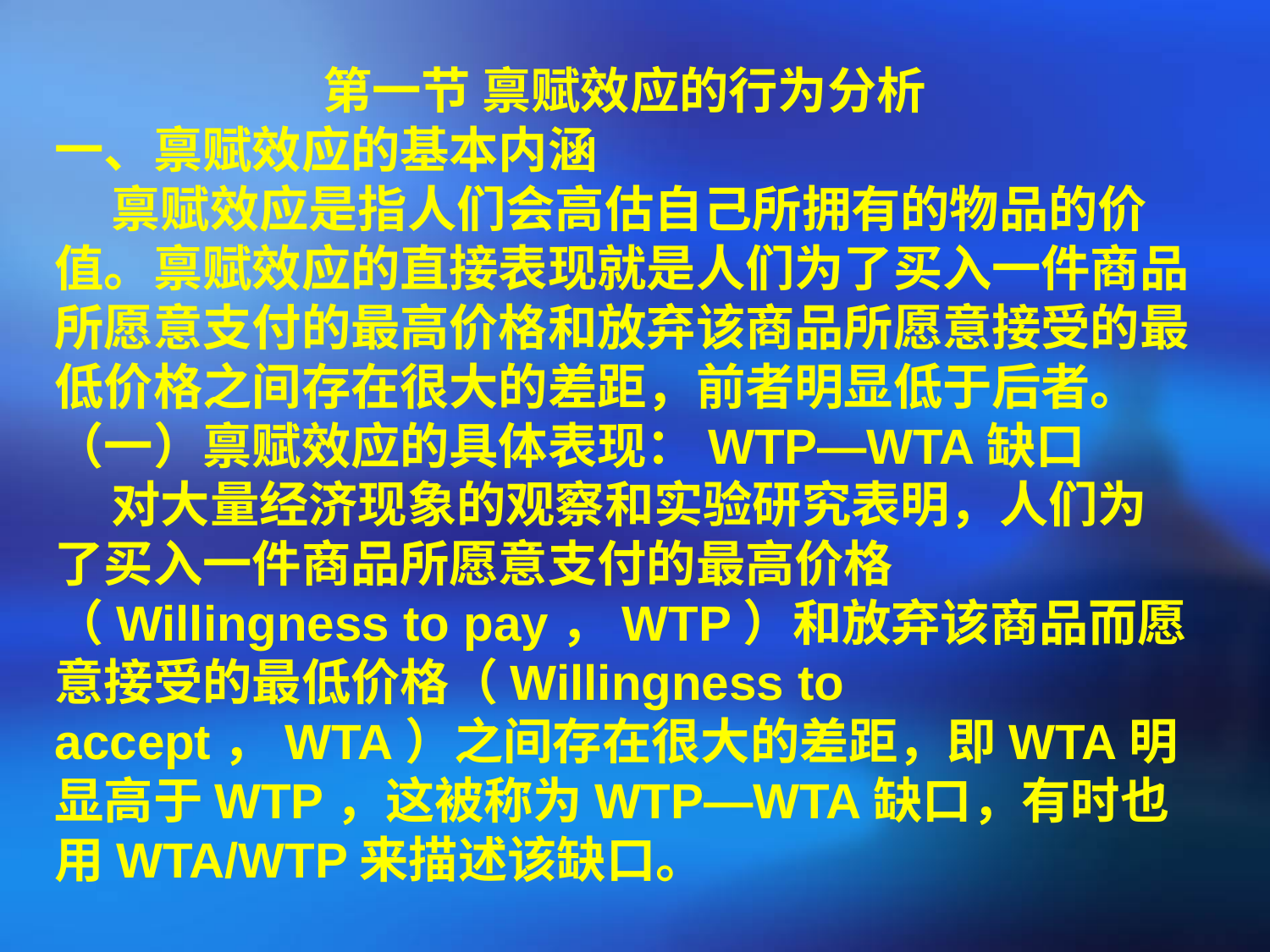

第一节 禀赋效应的行为分析
一、禀赋效应的基本内涵
    禀赋效应是指人们会高估自己所拥有的物品的价值。禀赋效应的直接表现就是人们为了买入一件商品所愿意支付的最高价格和放弃该商品所愿意接受的最低价格之间存在很大的差距，前者明显低于后者。
（一）禀赋效应的具体表现：WTP—WTA缺口
    对大量经济现象的观察和实验研究表明，人们为了买入一件商品所愿意支付的最高价格（Willingness to pay，WTP）和放弃该商品而愿意接受的最低价格（Willingness to accept，WTA）之间存在很大的差距，即WTA明显高于WTP，这被称为WTP—WTA缺口，有时也用WTA/WTP来描述该缺口。